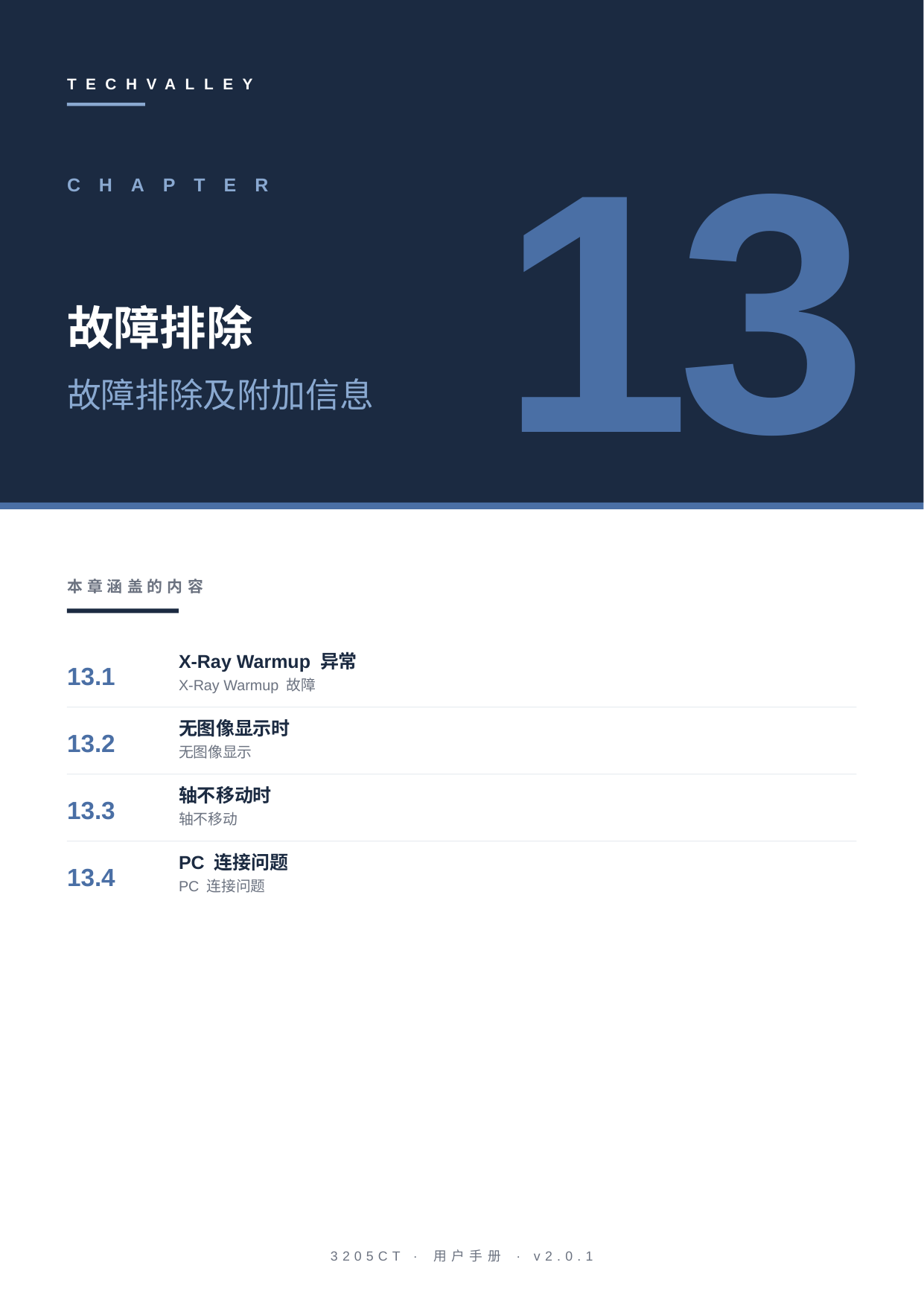

TECHVALLEY

13
CHAPTER
故障排除
故障排除及附加信息

本章涵盖的内容

13.1
X-Ray Warmup 异常
X-Ray Warmup 故障

13.2
无图像显示时
无图像显示

13.3
轴不移动时
轴不移动

13.4
PC 连接问题
PC 连接问题
3205CT · 用户手册 · v2.0.1